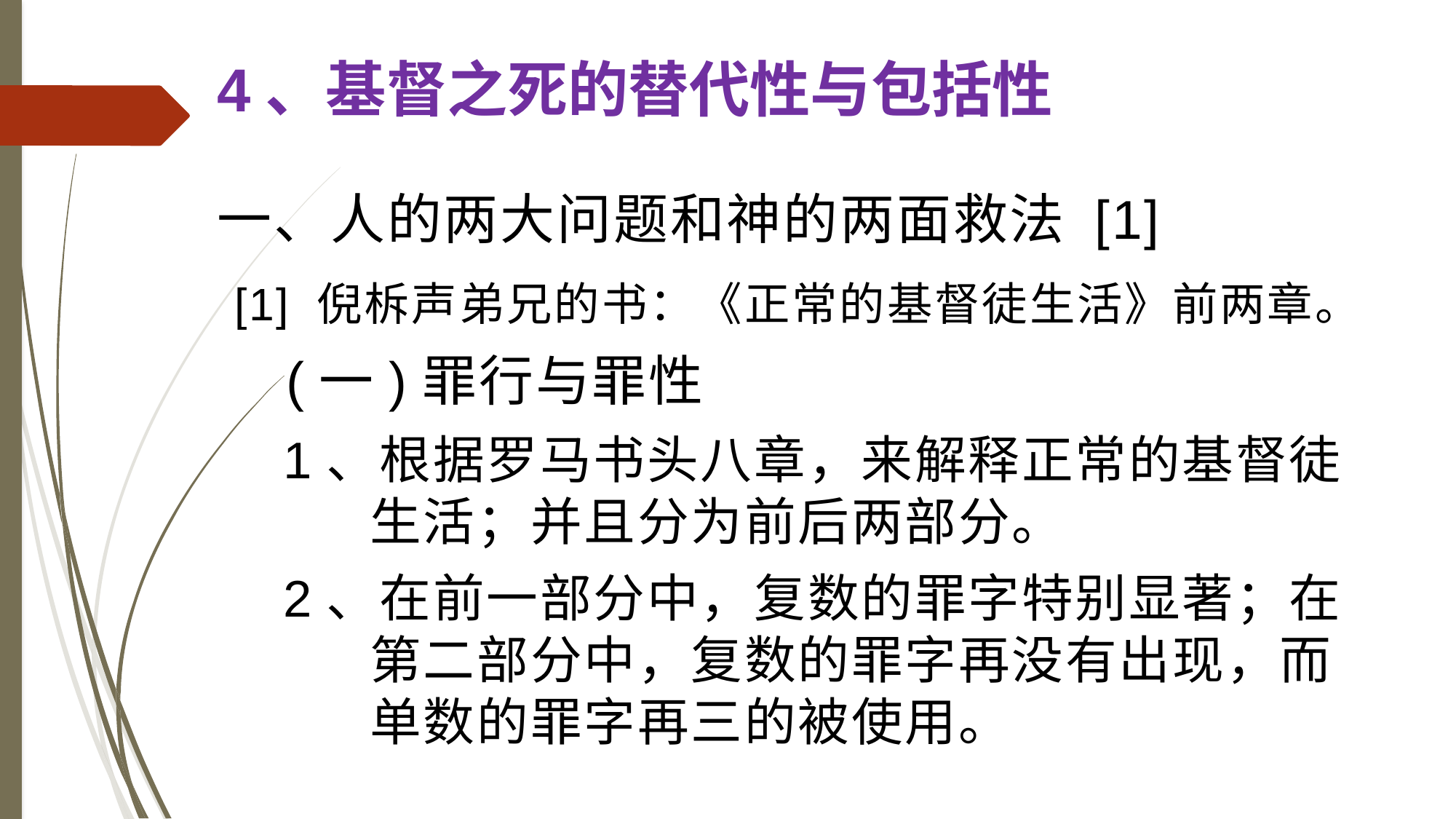

# 4、基督之死的替代性与包括性
一、人的两大问题和神的两面救法 [1]
 [1] 倪柝声弟兄的书：《正常的基督徒生活》前两章。
    (一)罪行与罪性
    1、根据罗马书头八章，来解释正常的基督徒生活；并且分为前后两部分。
    2、在前一部分中，复数的罪字特别显著；在第二部分中，复数的罪字再没有出现，而单数的罪字再三的被使用。